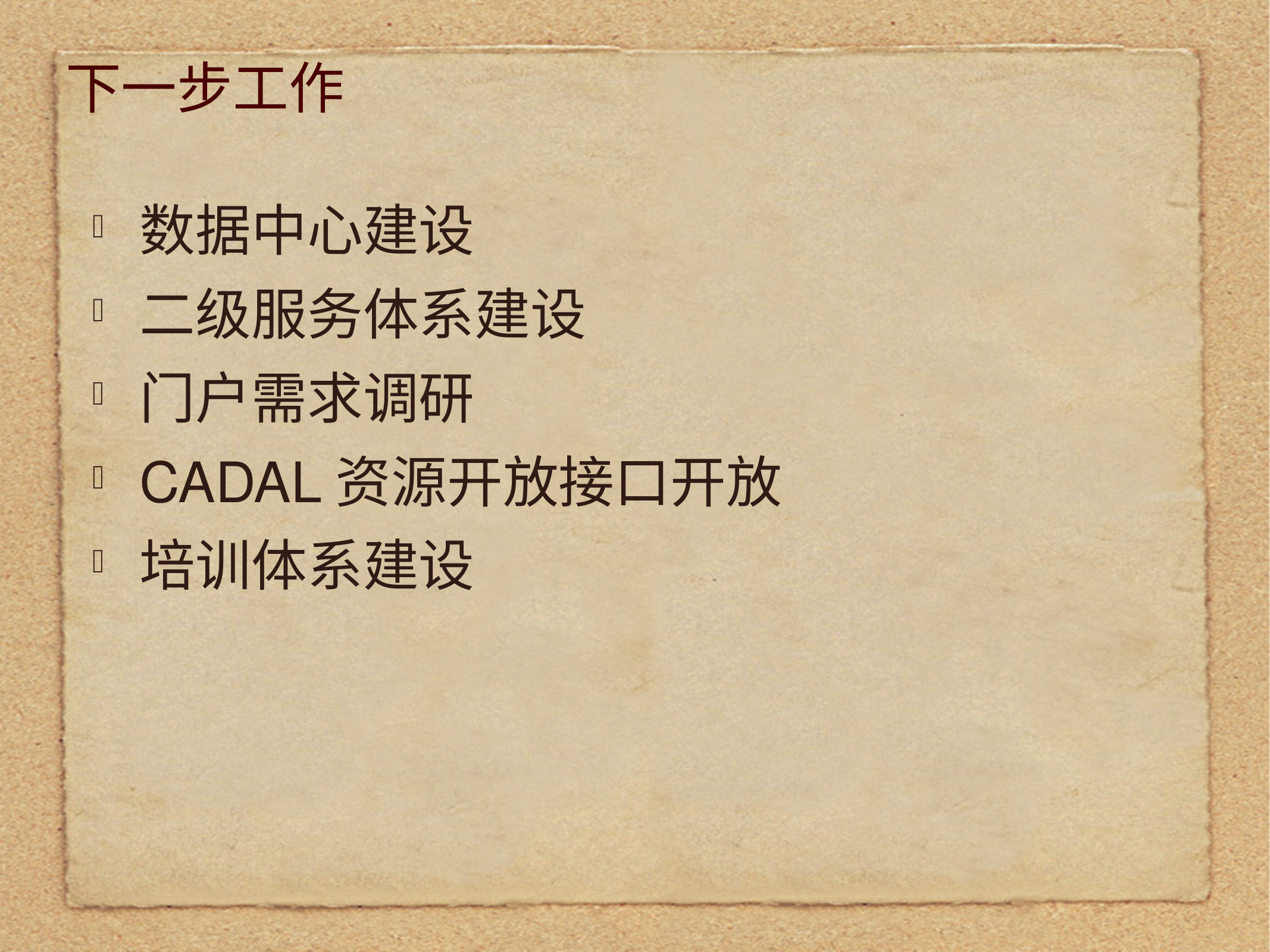

下一步工作
数据中心建设
二级服务体系建设
门户需求调研
CADAL资源开放接口开放
培训体系建设